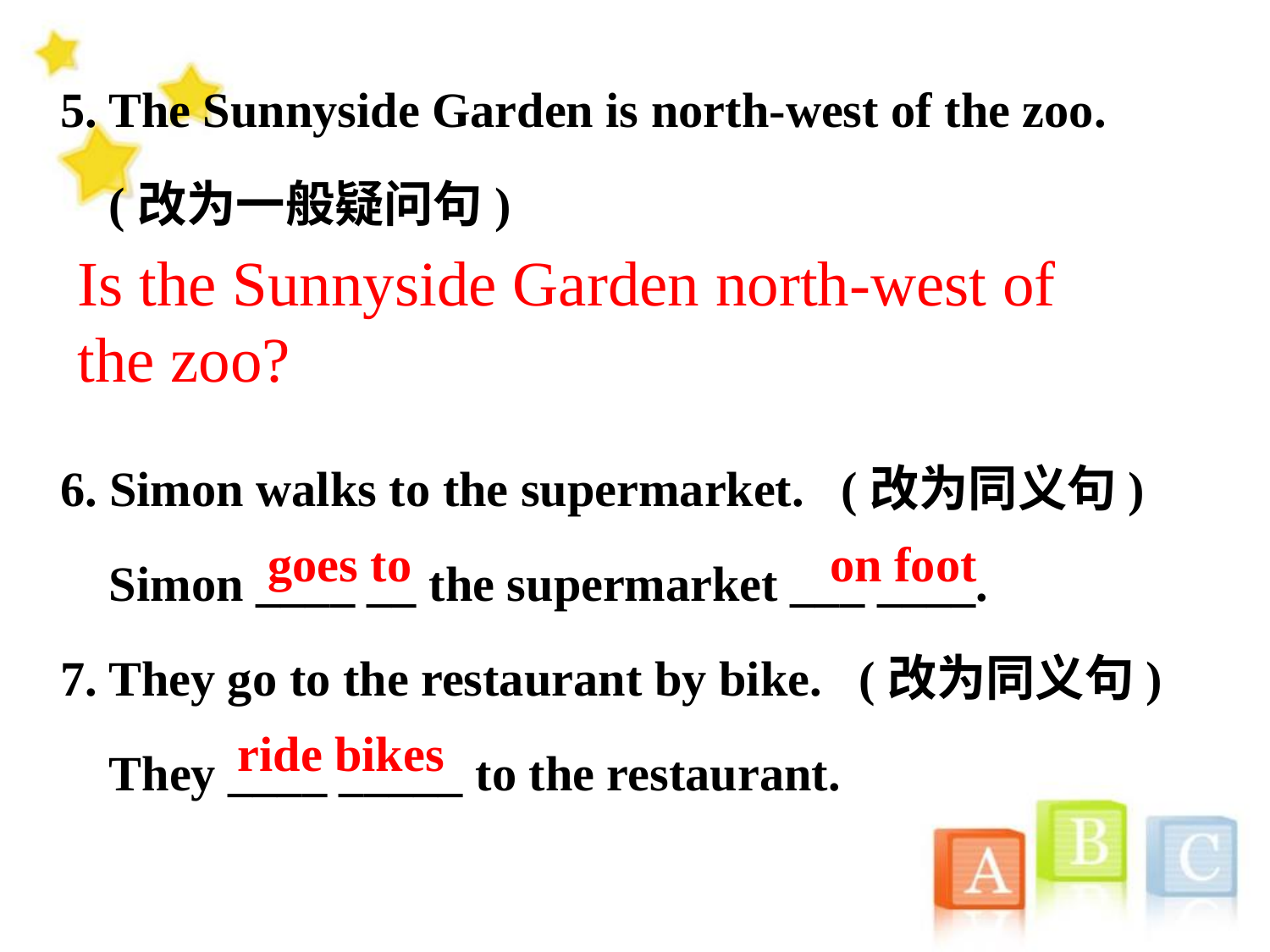

5. The Sunnyside Garden is north-west of the zoo.
    (改为一般疑问句)

6. Simon walks to the supermarket.   (改为同义句)
    Simon ____ __ the supermarket ___ ____.
7. They go to the restaurant by bike.   (改为同义句)
    They ____ _____ to the restaurant.
Is the Sunnyside Garden north-west of the zoo?
goes to
 on foot
ride bikes